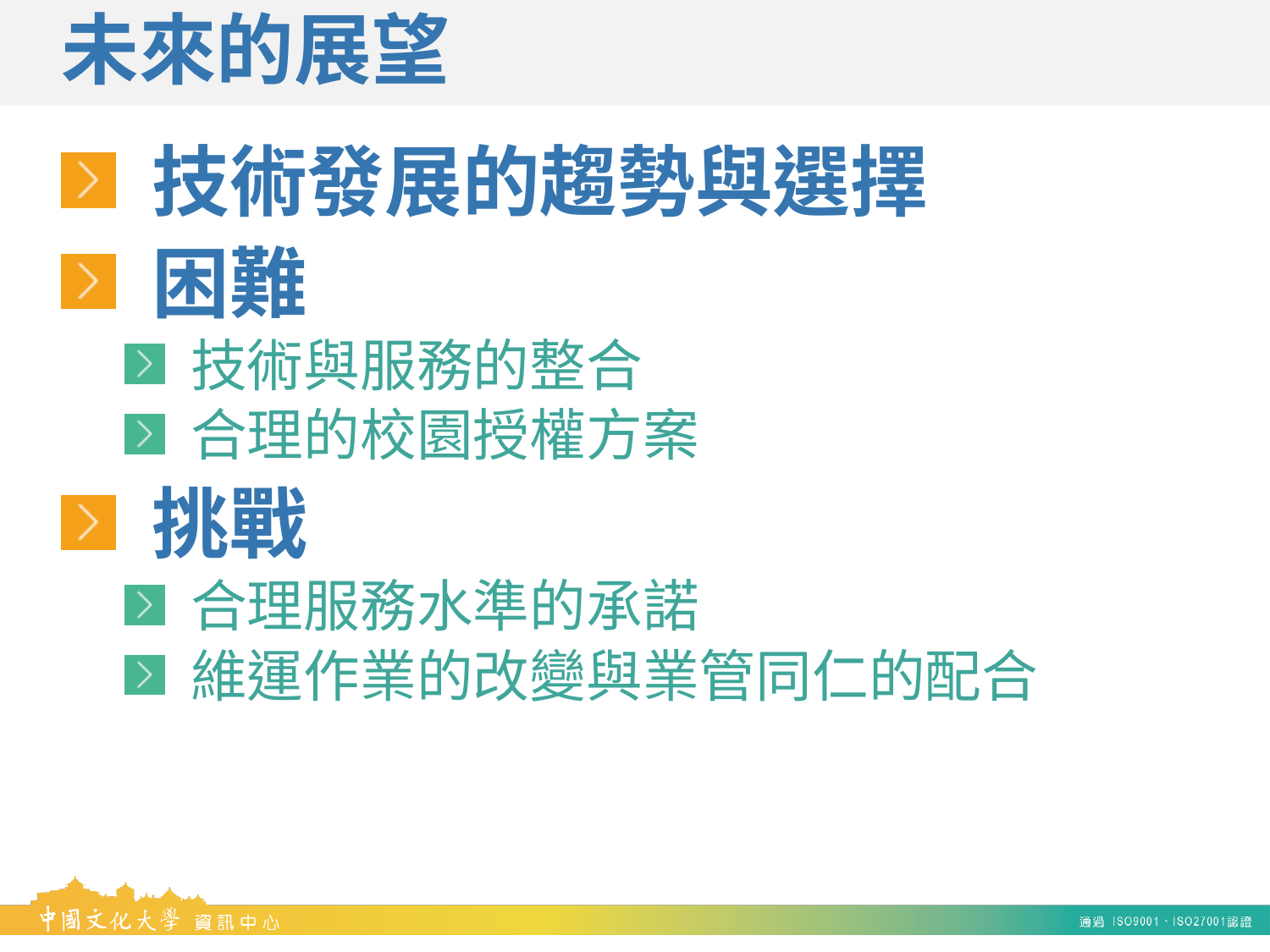

# 未來的展望
 技術發展的趨勢與選擇
 困難
 技術與服務的整合
 合理的校園授權方案
 挑戰
 合理服務水準的承諾
 維運作業的改變與業管同仁的配合